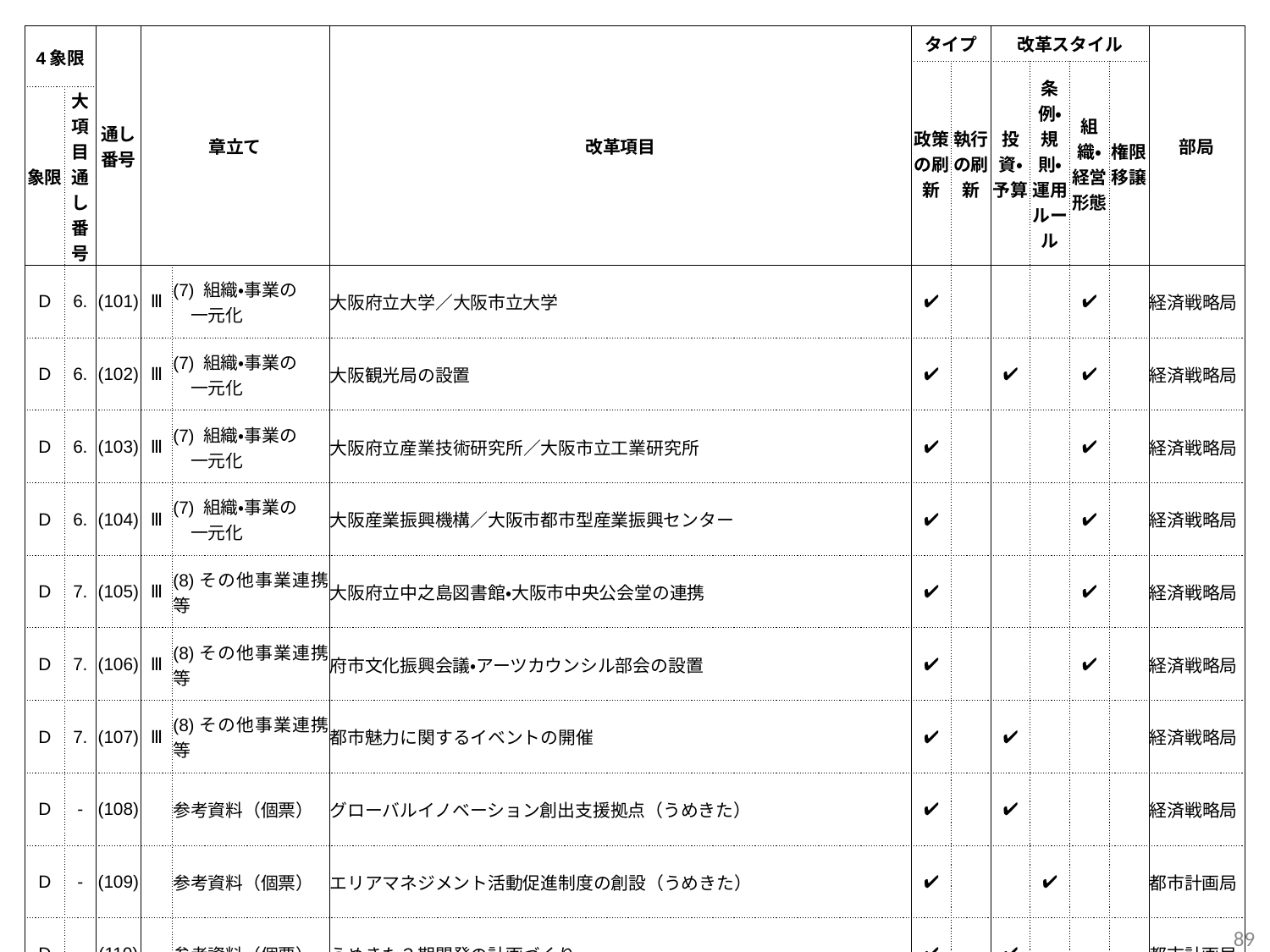

| 4象限 |  | 通し番号 | 章立て |  | 改革項目 | タイプ |  | 改革スタイル |  |  |  | 部局 |
| --- | --- | --- | --- | --- | --- | --- | --- | --- | --- | --- | --- | --- |
|  |  |  |  |  |  | 政策の刷新 | 執行の刷新 | 投資・予算 | 条例・規則・ 運用ルール | 組織・経営形態 | 権限移譲 |  |
| 象限 | 大項目通し番号 |  |  |  |  |  |  |  |  |  |  |  |
| D | 6. | (101) | Ⅲ | (7) 組織・事業の 　一元化 | 大阪府立大学／大阪市立大学 | ✔ |  |  |  | ✔ |  | 経済戦略局 |
| D | 6. | (102) | Ⅲ | (7) 組織・事業の 　一元化 | 大阪観光局の設置 | ✔ |  | ✔ |  | ✔ |  | 経済戦略局 |
| D | 6. | (103) | Ⅲ | (7) 組織・事業の 　一元化 | 大阪府立産業技術研究所／大阪市立工業研究所 | ✔ |  |  |  | ✔ |  | 経済戦略局 |
| D | 6. | (104) | Ⅲ | (7) 組織・事業の 　一元化 | 大阪産業振興機構／大阪市都市型産業振興センター | ✔ |  |  |  | ✔ |  | 経済戦略局 |
| D | 7. | (105) | Ⅲ | (8)その他事業連携等 | 大阪府立中之島図書館・大阪市中央公会堂の連携 | ✔ |  |  |  | ✔ |  | 経済戦略局 |
| D | 7. | (106) | Ⅲ | (8)その他事業連携等 | 府市文化振興会議・アーツカウンシル部会の設置 | ✔ |  |  |  | ✔ |  | 経済戦略局 |
| D | 7. | (107) | Ⅲ | (8)その他事業連携等 | 都市魅力に関するイベントの開催 | ✔ |  | ✔ |  |  |  | 経済戦略局 |
| D | - | (108) |  | 参考資料（個票） | グローバルイノベーション創出支援拠点（うめきた） | ✔ |  | ✔ |  |  |  | 経済戦略局 |
| D | - | (109) |  | 参考資料（個票） | エリアマネジメント活動促進制度の創設（うめきた） | ✔ |  |  | ✔ |  |  | 都市計画局 |
| D | - | (110) |  | 参考資料（個票） | うめきた２期開発の計画づくり | ✔ |  | ✔ |  |  |  | 都市計画局 |
89